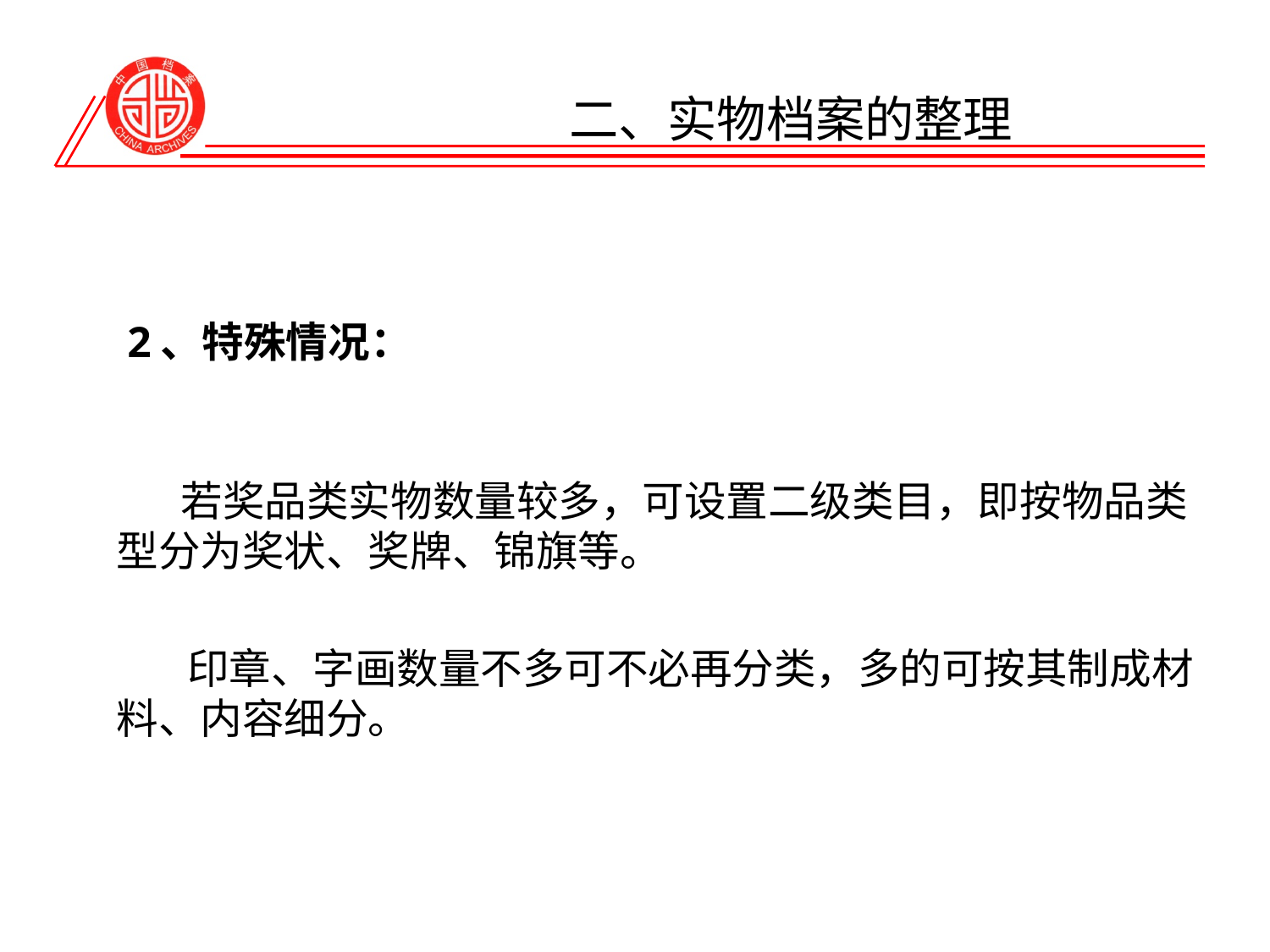

# 二、实物档案的整理
  2、特殊情况：
      若奖品类实物数量较多，可设置二级类目，即按物品类型分为奖状、奖牌、锦旗等。

           印章、字画数量不多可不必再分类，多的可按其制成材料、内容细分。